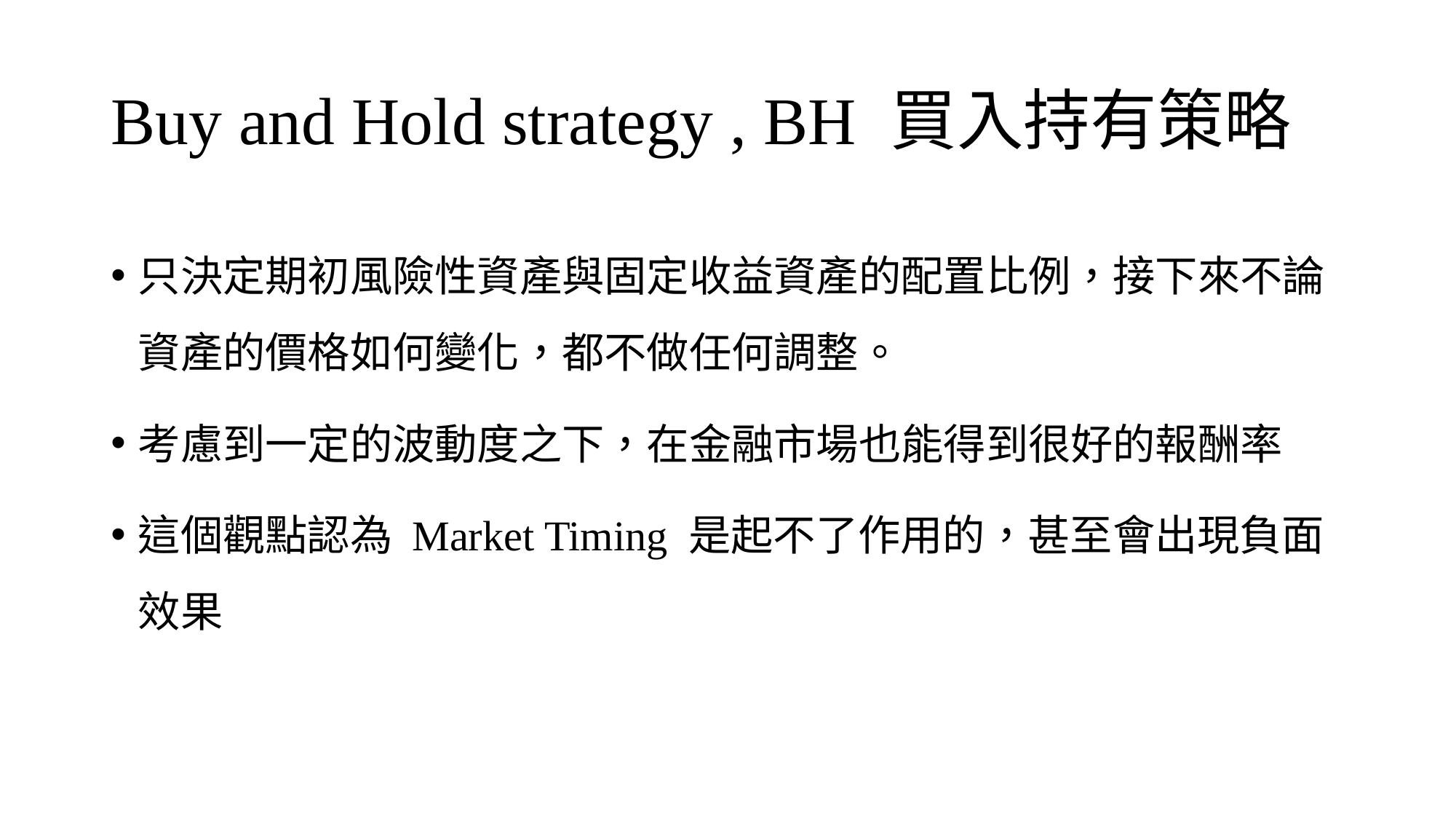

# Buy and Hold strategy , BH 買入持有策略
只決定期初風險性資產與固定收益資產的配置比例，接下來不論資產的價格如何變化，都不做任何調整。
考慮到一定的波動度之下，在金融市場也能得到很好的報酬率
這個觀點認為 Market Timing 是起不了作用的，甚至會出現負面效果